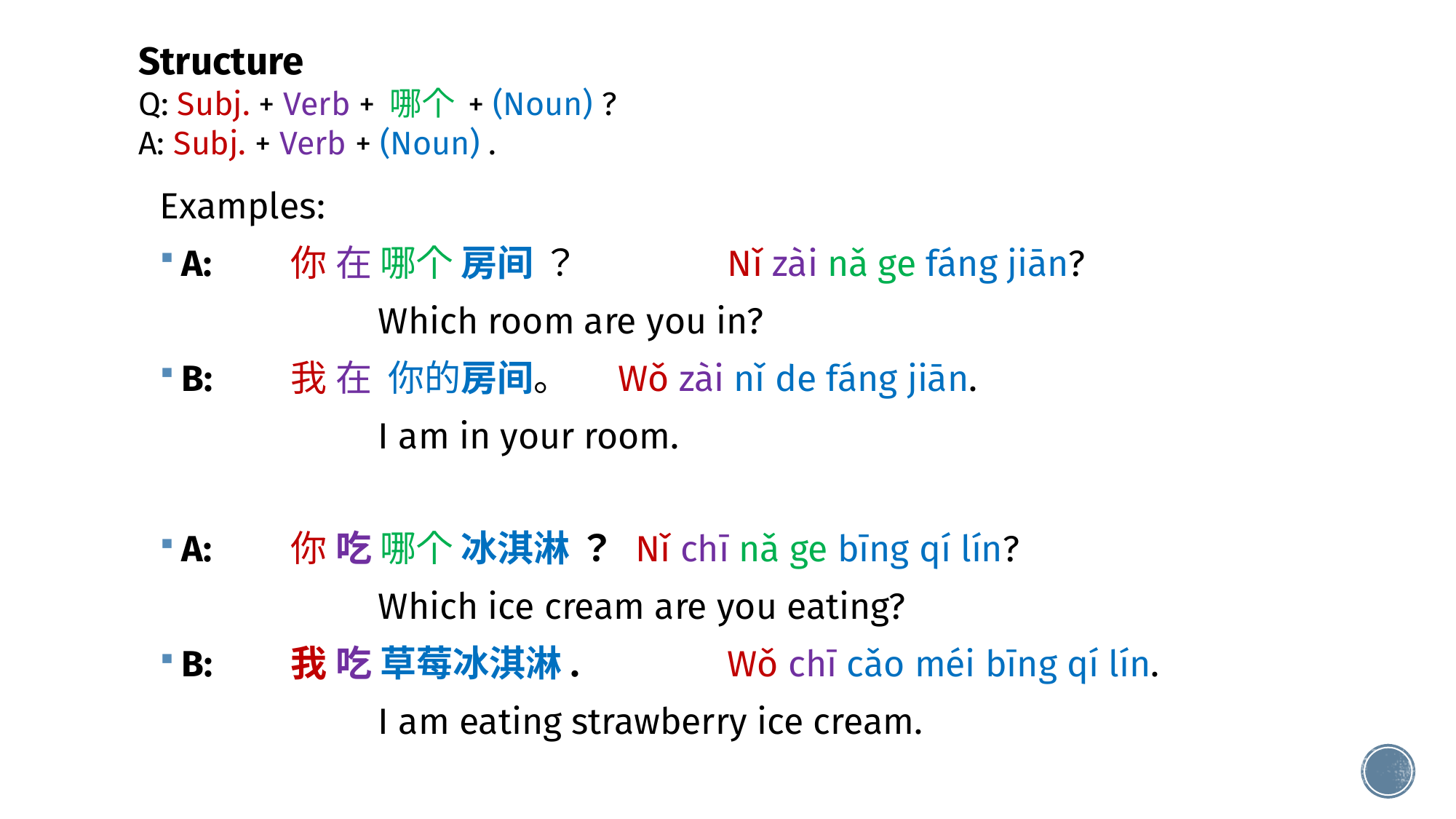

# Structure Q: Subj. + Verb + 哪个 + (Noun) ? A: Subj. + Verb + (Noun) .
Examples:
A: 	你 在 哪个 房间 ？		Nǐ zài nǎ ge fáng jiān?
		Which room are you in?
B: 	我 在  你的房间。	Wǒ zài nǐ de fáng jiān.
		I am in your room.

A: 	你 吃 哪个 冰淇淋 ？	 Nǐ chī nǎ ge bīng qí lín?
		Which ice cream are you eating?
B:	我 吃 草莓冰淇淋.		Wǒ chī cǎo méi bīng qí lín.
		I am eating strawberry ice cream.